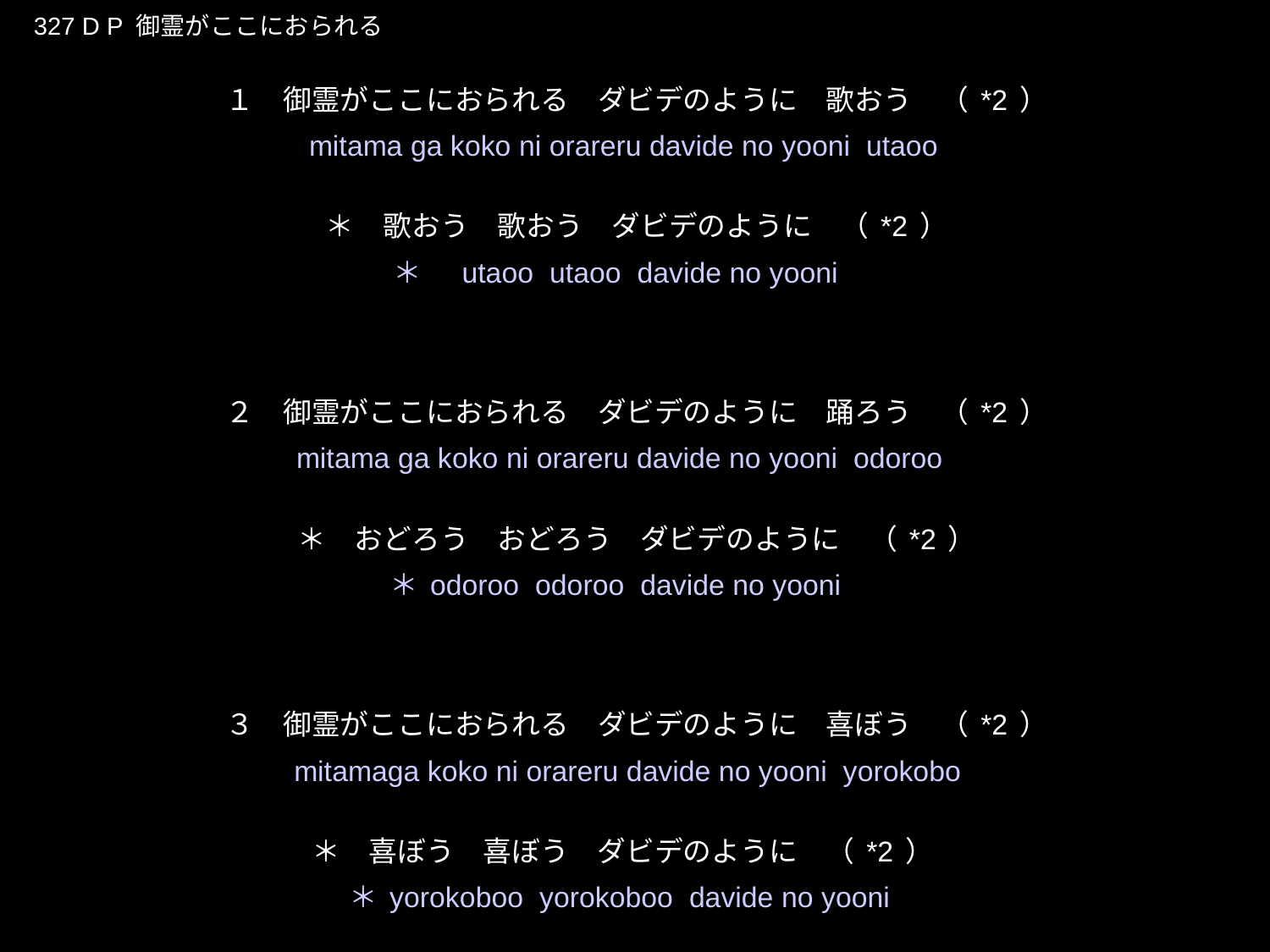

みたまがここにおられるだびでのように
★P
327 D P 御霊がここにおられる
１　御霊がここにおられる　ダビデのように　歌おう　（*2）
＊　歌おう　歌おう　ダビデのように　（*2）
２　御霊がここにおられる　ダビデのように　踊ろう　（*2）
＊　おどろう　おどろう　ダビデのように　（*2）
３　御霊がここにおられる　ダビデのように　喜ぼう　（*2）
＊　喜ぼう　喜ぼう　ダビデのように　（*2）
★３
mitama ga koko ni orareru davide no yooni  utaoo
＊　utaoo  utaoo  davide no yooni
mitama ga koko ni orareru davide no yooni  odoroo
＊odoroo  odoroo  davide no yooni
mitamaga koko ni orareru davide no yooni  yorokobo
＊yorokoboo  yorokoboo  davide no yooni